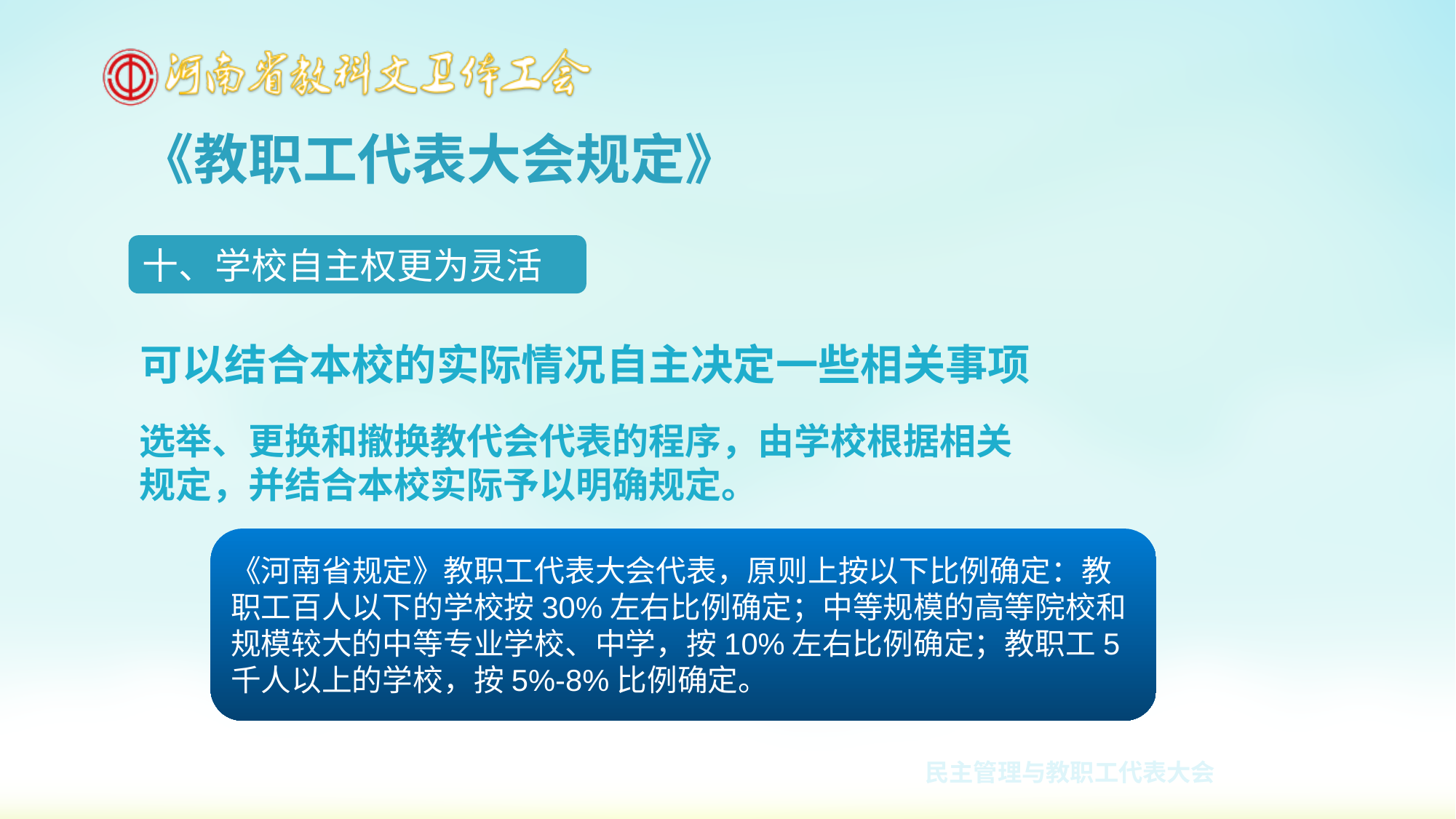

《教职工代表大会规定》
十、学校自主权更为灵活
可以结合本校的实际情况自主决定一些相关事项
选举、更换和撤换教代会代表的程序，由学校根据相关规定，并结合本校实际予以明确规定。
《河南省规定》教职工代表大会代表，原则上按以下比例确定：教职工百人以下的学校按30%左右比例确定；中等规模的高等院校和规模较大的中等专业学校、中学，按10%左右比例确定；教职工5千人以上的学校，按5%-8%比例确定。